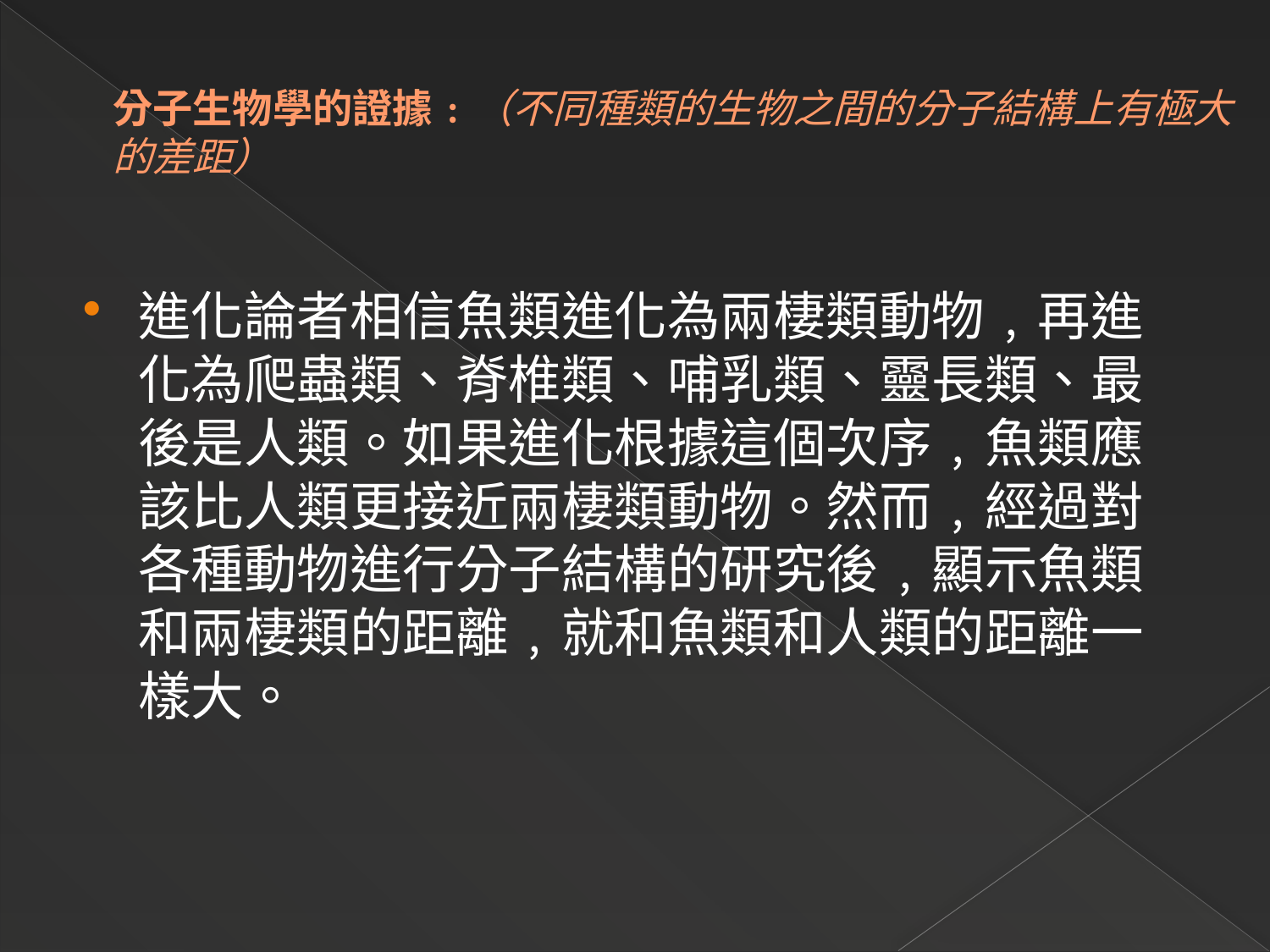

# 分子生物學的證據﹕（不同種類的生物之間的分子結構上有極大的差距）
進化論者相信魚類進化為兩棲類動物﹐再進化為爬蟲類、脊椎類、哺乳類、靈長類、最後是人類。如果進化根據這個次序﹐魚類應該比人類更接近兩棲類動物。然而﹐經過對各種動物進行分子結構的研究後﹐顯示魚類和兩棲類的距離﹐就和魚類和人類的距離一樣大。